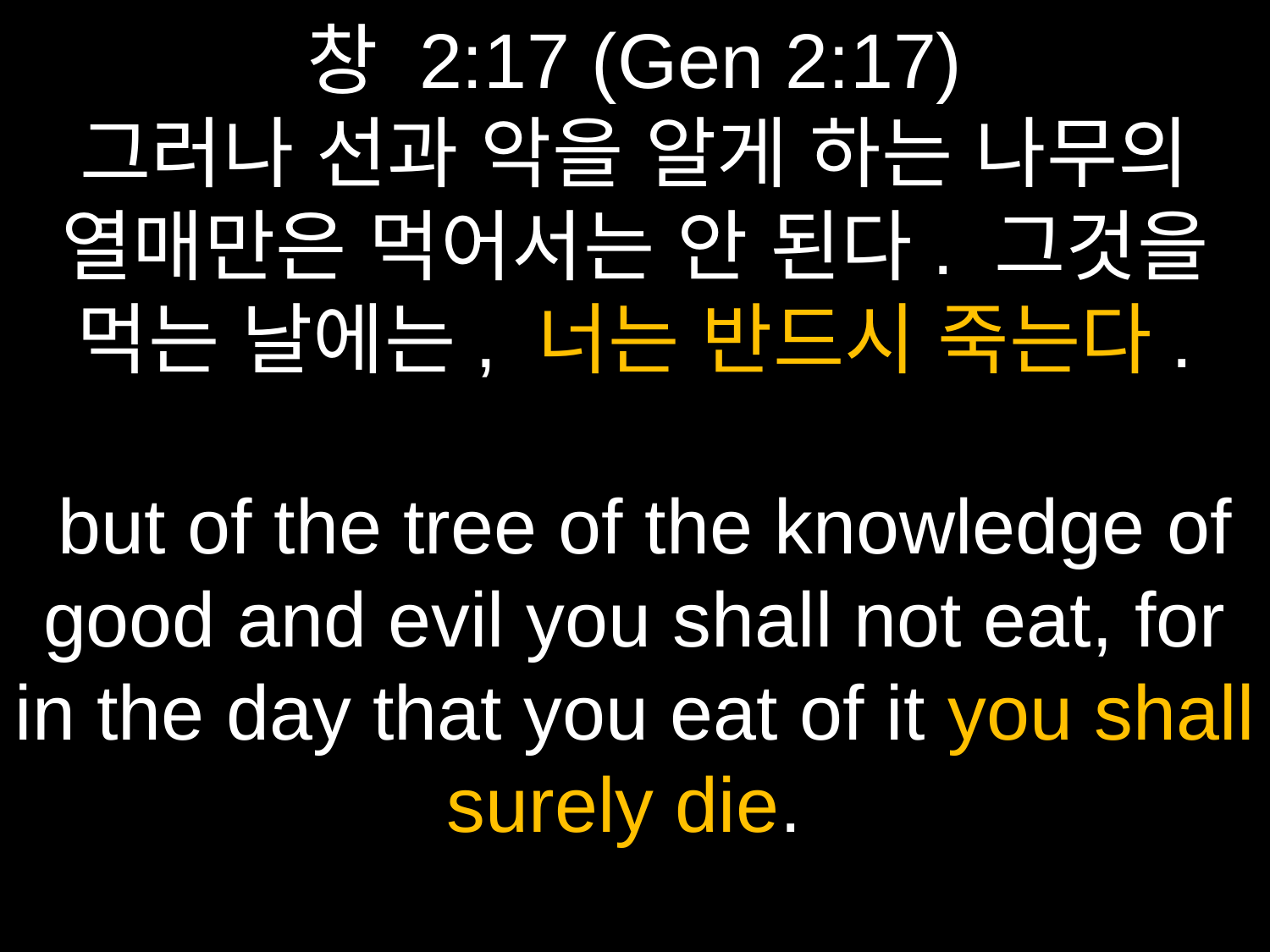

# 창 2:17 (Gen 2:17) 그러나 선과 악을 알게 하는 나무의 열매만은 먹어서는 안 된다. 그것을 먹는 날에는, 너는 반드시 죽는다. but of the tree of the knowledge of good and evil you shall not eat, for in the day that you eat of it you shall surely die.